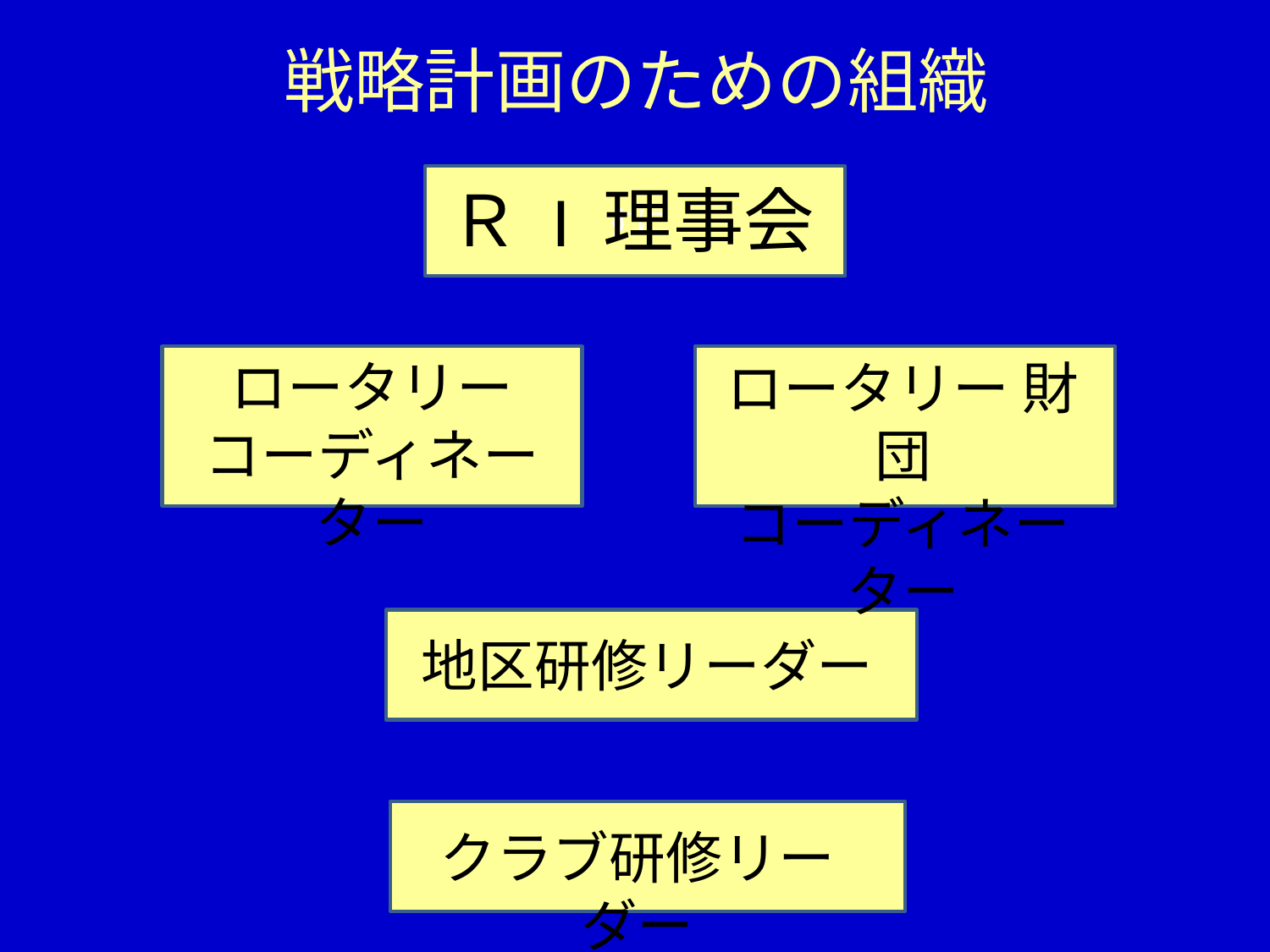

# 戦略計画のための組織
すに
Ｒ I 理事会

ロータリー
コーディネーター

ロータリー 財団
コーディネーター

地区研修リーダー

クラブ研修リーダー